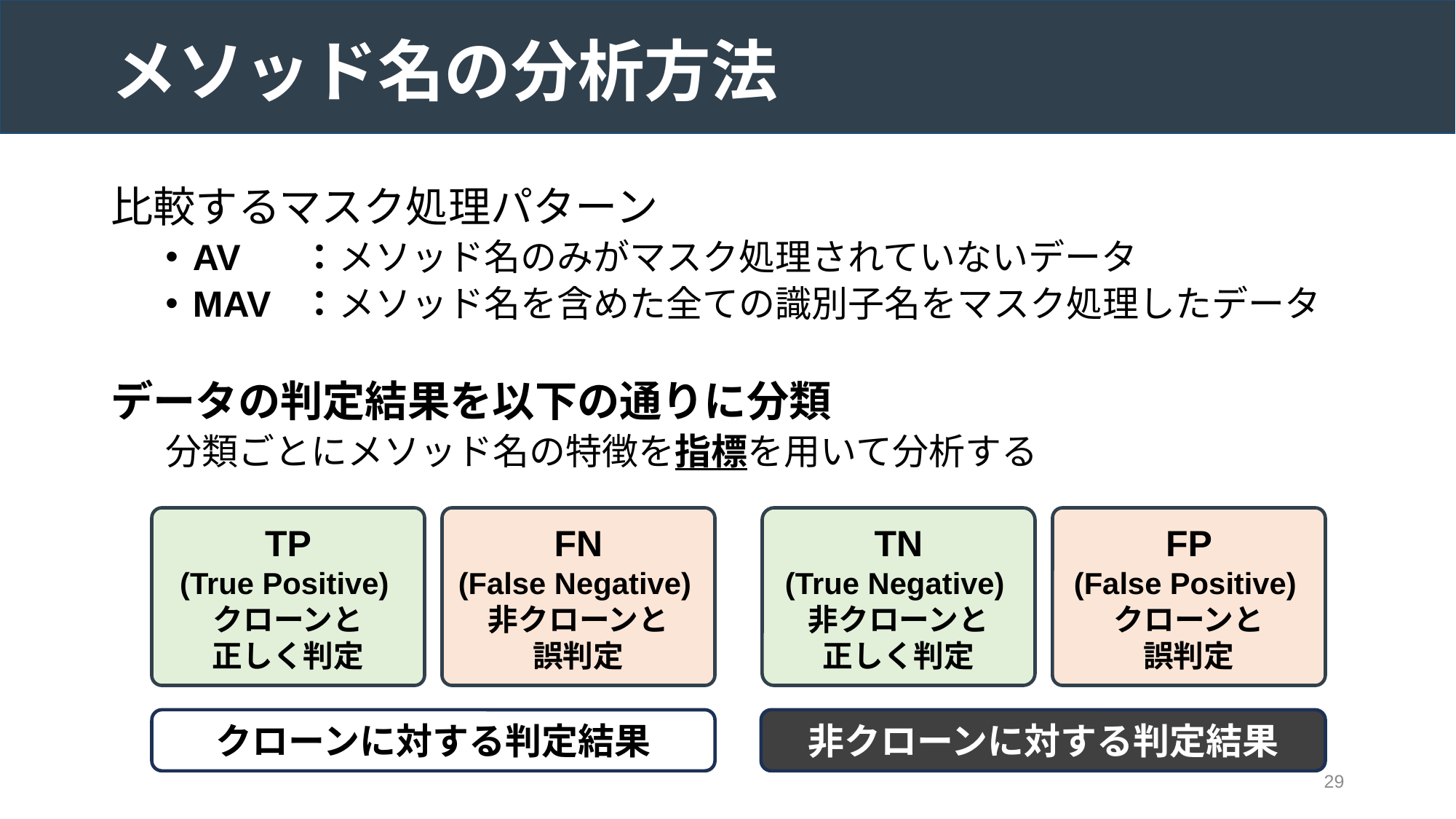

# メソッド名の分析方法
比較するマスク処理パターン
AV	：メソッド名のみがマスク処理されていないデータ
MAV	：メソッド名を含めた全ての識別子名をマスク処理したデータ

データの判定結果を以下の通りに分類
分類ごとにメソッド名の特徴を指標を用いて分析する

TP
(True Positive)クローンと
正しく判定
FN
(False Negative)非クローンと
誤判定
TN
(True Negative)非クローンと
正しく判定
FP
(False Positive)クローンと
誤判定
クローンに対する判定結果
非クローンに対する判定結果
29